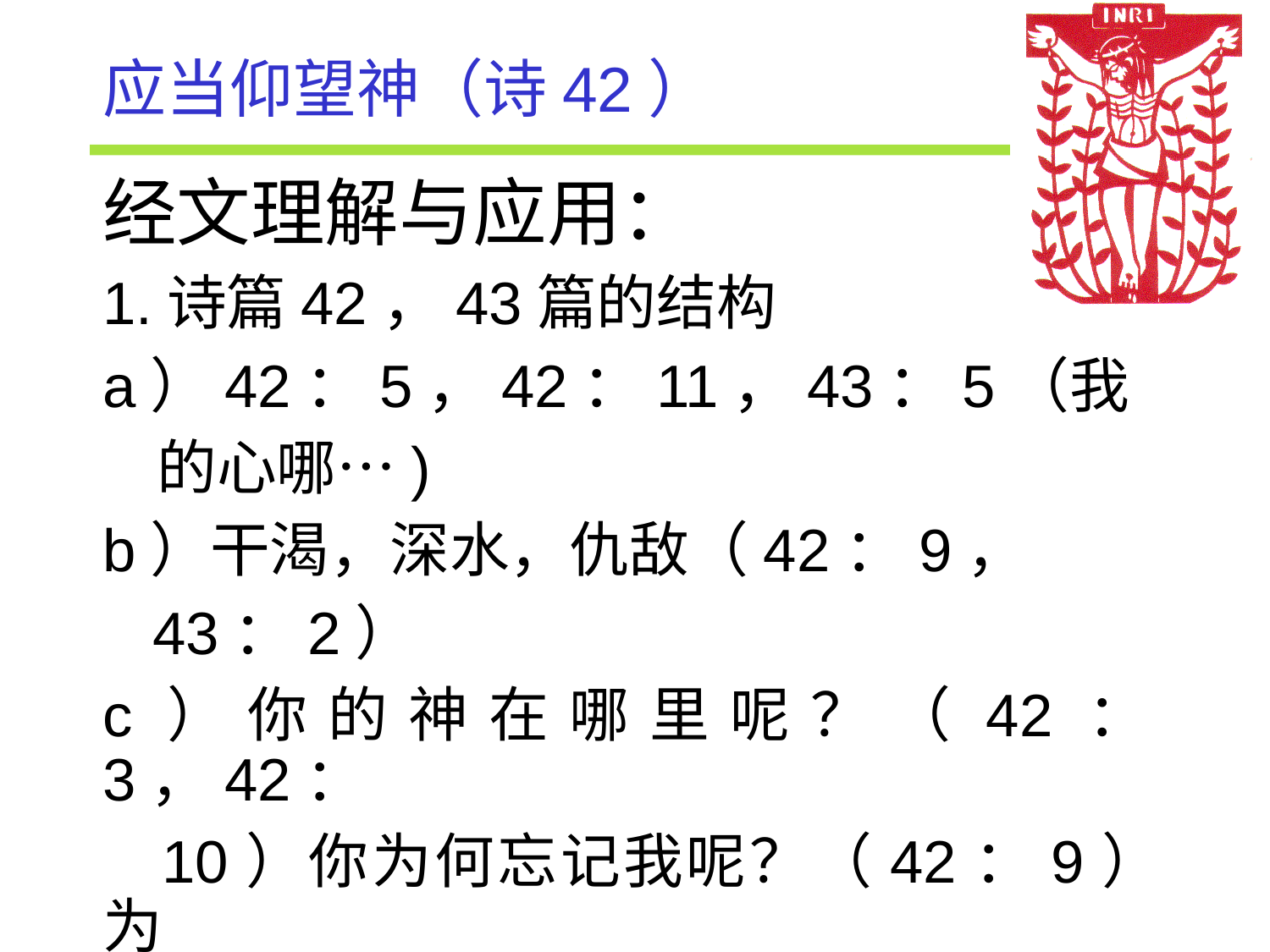

# 应当仰望神（诗42）
经文理解与应用：
1.诗篇42，43篇的结构
a）42：5，42：11，43：5（我
   的心哪…)
b）干渴，深水，仇敌（42：9，
   43：2）
c）你的神在哪里呢？（42：3，42：
   10）你为何忘记我呢？（42：9）为
   何丢弃我呢？（43：2）